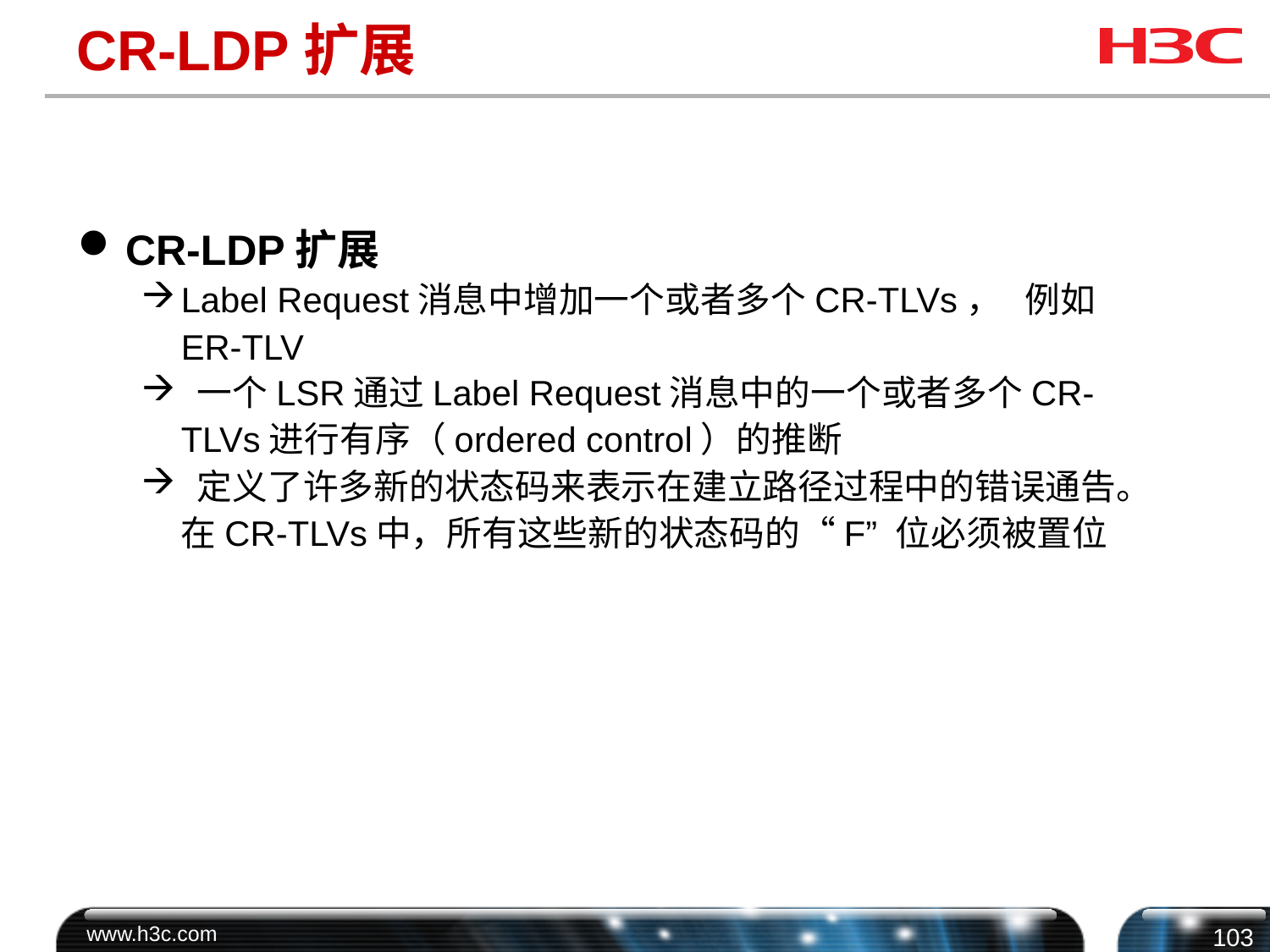

# CR-LDP扩展
CR-LDP扩展
Label Request消息中增加一个或者多个CR-TLVs，   例如ER-TLV
 一个LSR通过Label Request消息中的一个或者多个CR-TLVs进行有序（ordered control）的推断
 定义了许多新的状态码来表示在建立路径过程中的错误通告。在CR-TLVs中，所有这些新的状态码的“F” 位必须被置位